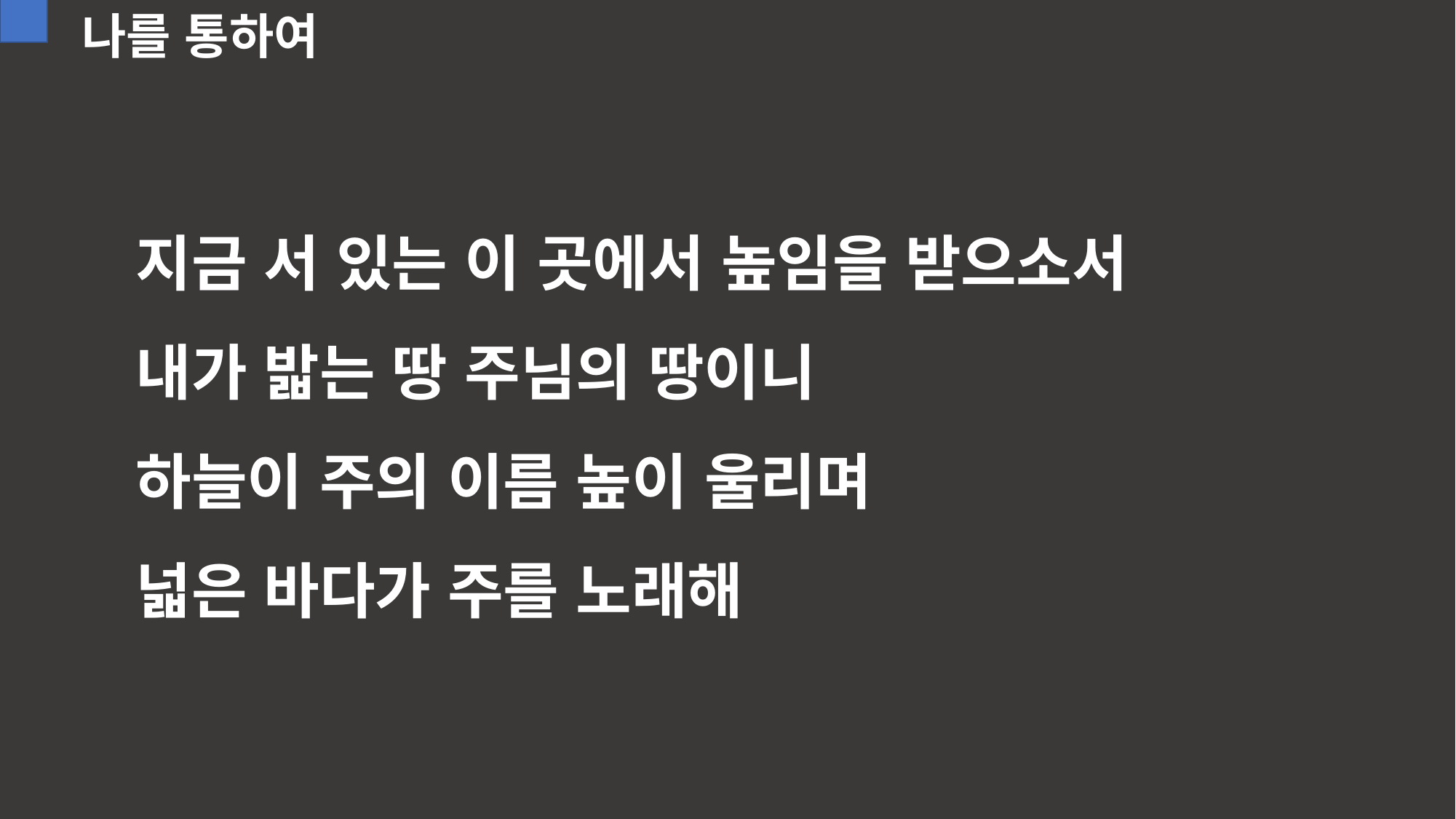

나를 통하여

지금 서 있는 이 곳에서 높임을 받으소서
내가 밟는 땅 주님의 땅이니
하늘이 주의 이름 높이 울리며
넓은 바다가 주를 노래해